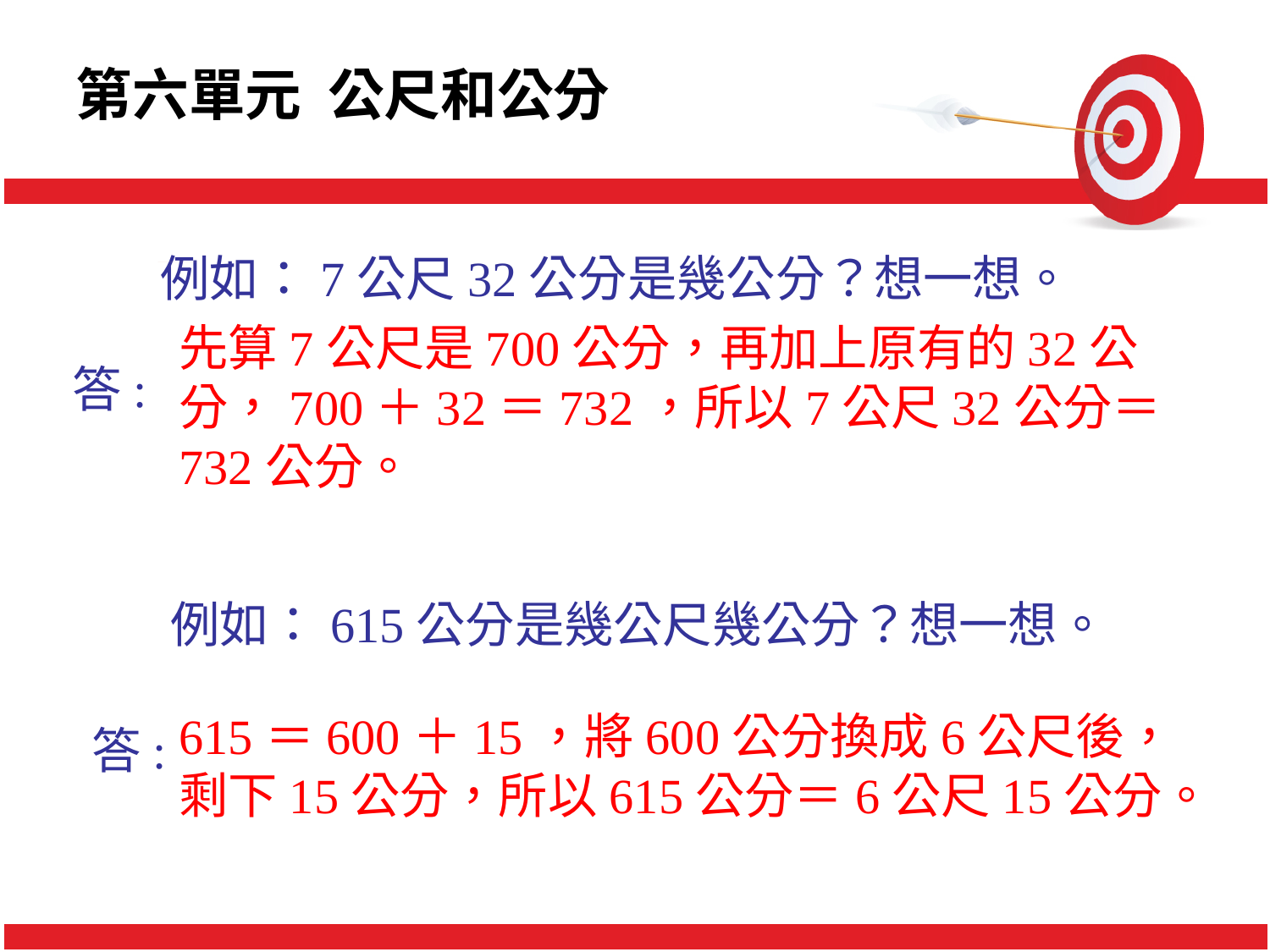

第六單元  公尺和公分
例如：7公尺32公分是幾公分？想一想。

先算7公尺是700公分，再加上原有的32公分，700＋32＝732，所以7公尺32公分＝732公分。

答:

例如：615公分是幾公尺幾公分？想一想。

615＝600＋15，將600公分換成6公尺後，
剩下15公分，所以615公分＝6公尺15公分。

答: